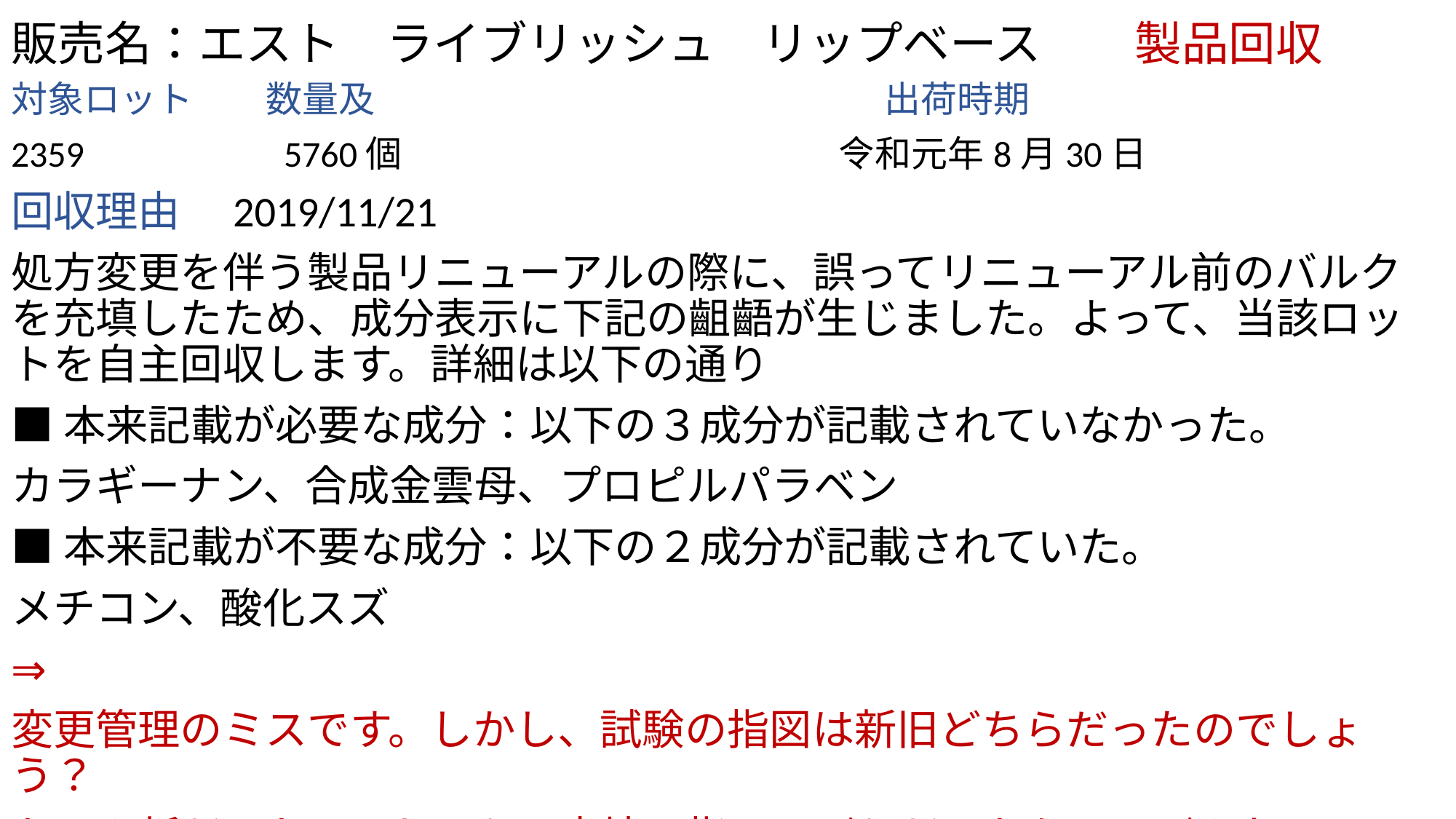

# 販売名：エスト　ライブリッシュ　リップベース　　製品回収
対象ロット　　数量及　　　　　　　　　　　　　　出荷時期
2359　　　　　5760個　　　　　　　　　　　　令和元年8月30日
回収理由　2019/11/21
処方変更を伴う製品リニューアルの際に、誤ってリニューアル前のバルクを充填したため、成分表示に下記の齟齬が生じました。よって、当該ロットを自主回収します。詳細は以下の通り
■本来記載が必要な成分：以下の３成分が記載されていなかった。
カラギーナン、合成金雲母、プロピルパラベン
■本来記載が不要な成分：以下の２成分が記載されていた。
メチコン、酸化スズ
⇒
変更管理のミスです。しかし、試験の指図は新旧どちらだったのでしょう？
たぶん新だったのでしょう。充填の指示はどうだったか？　どんなミスだったか？